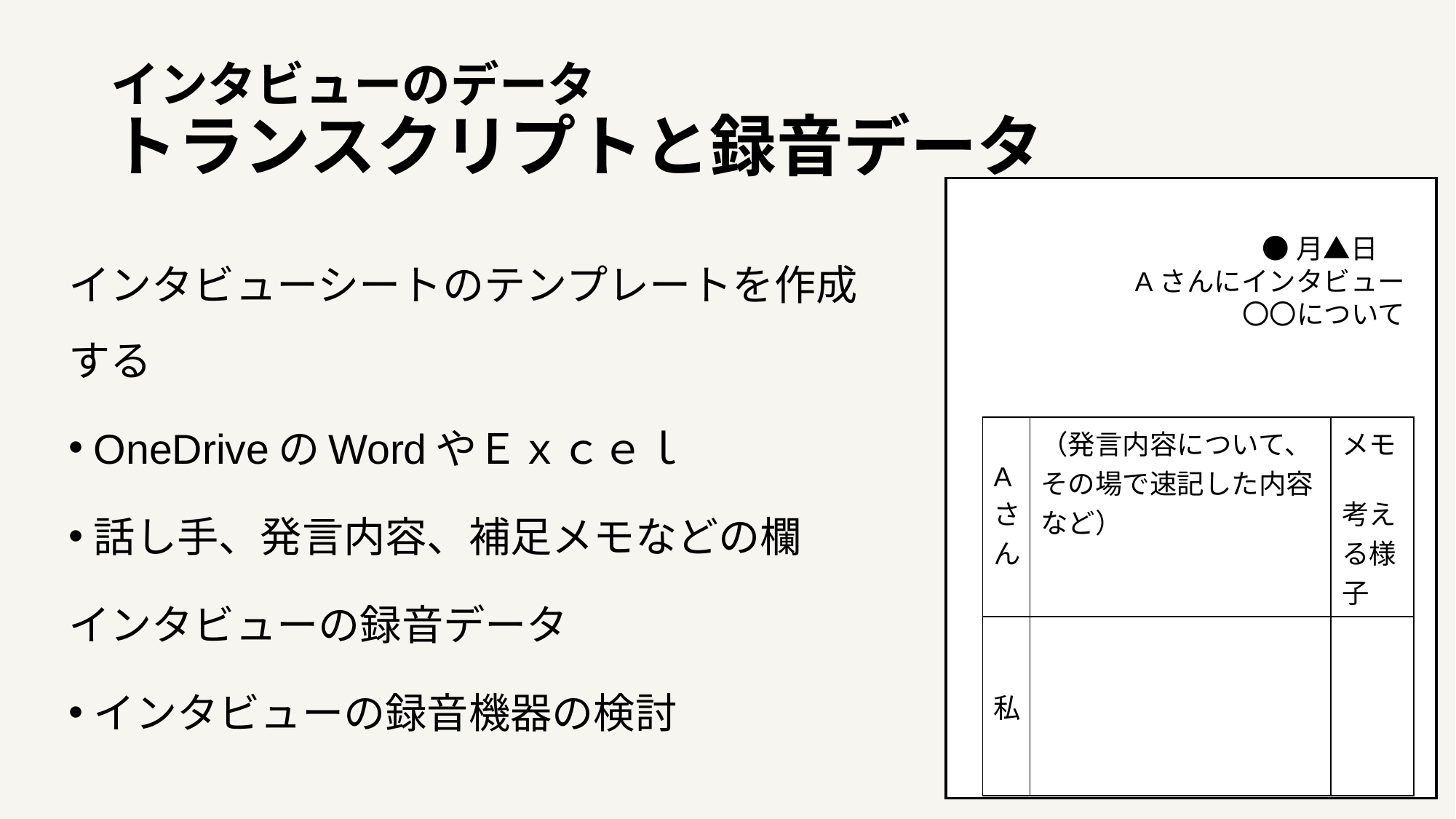

# インタビューのデータ トランスクリプトと録音データ

●月▲日
Aさんにインタビュー
〇〇について
インタビューシートのテンプレートを作成する
OneDriveのWordやＥｘｃｅｌ
話し手、発言内容、補足メモなどの欄
インタビューの録音データ
インタビューの録音機器の検討
| Aさん | （発言内容について、その場で速記した内容など） | メモ 考える様子 |
| --- | --- | --- |
| 私 |  |  |